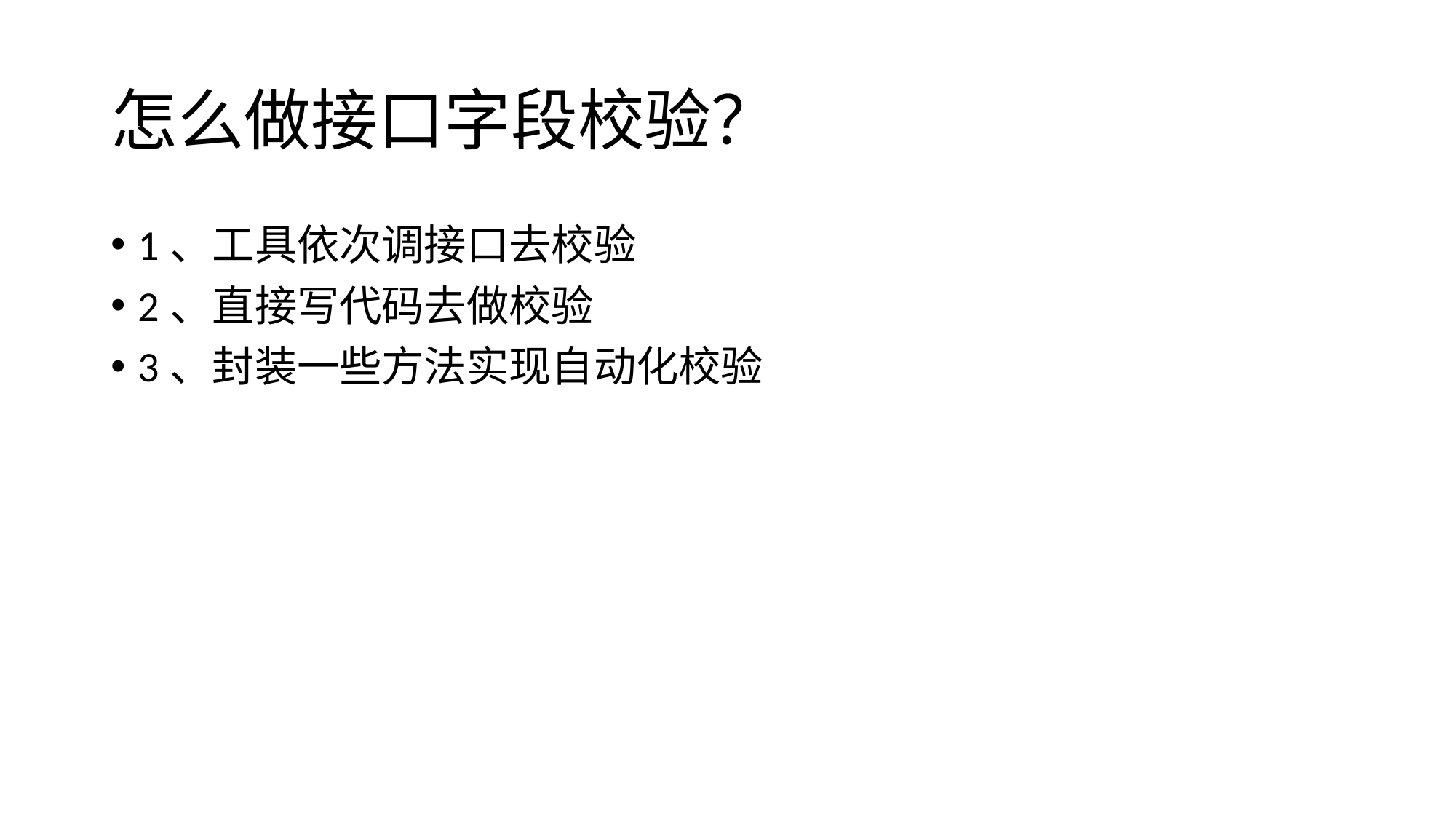

# 怎么做接口字段校验？
1、工具依次调接口去校验
2、直接写代码去做校验
3、封装一些方法实现自动化校验